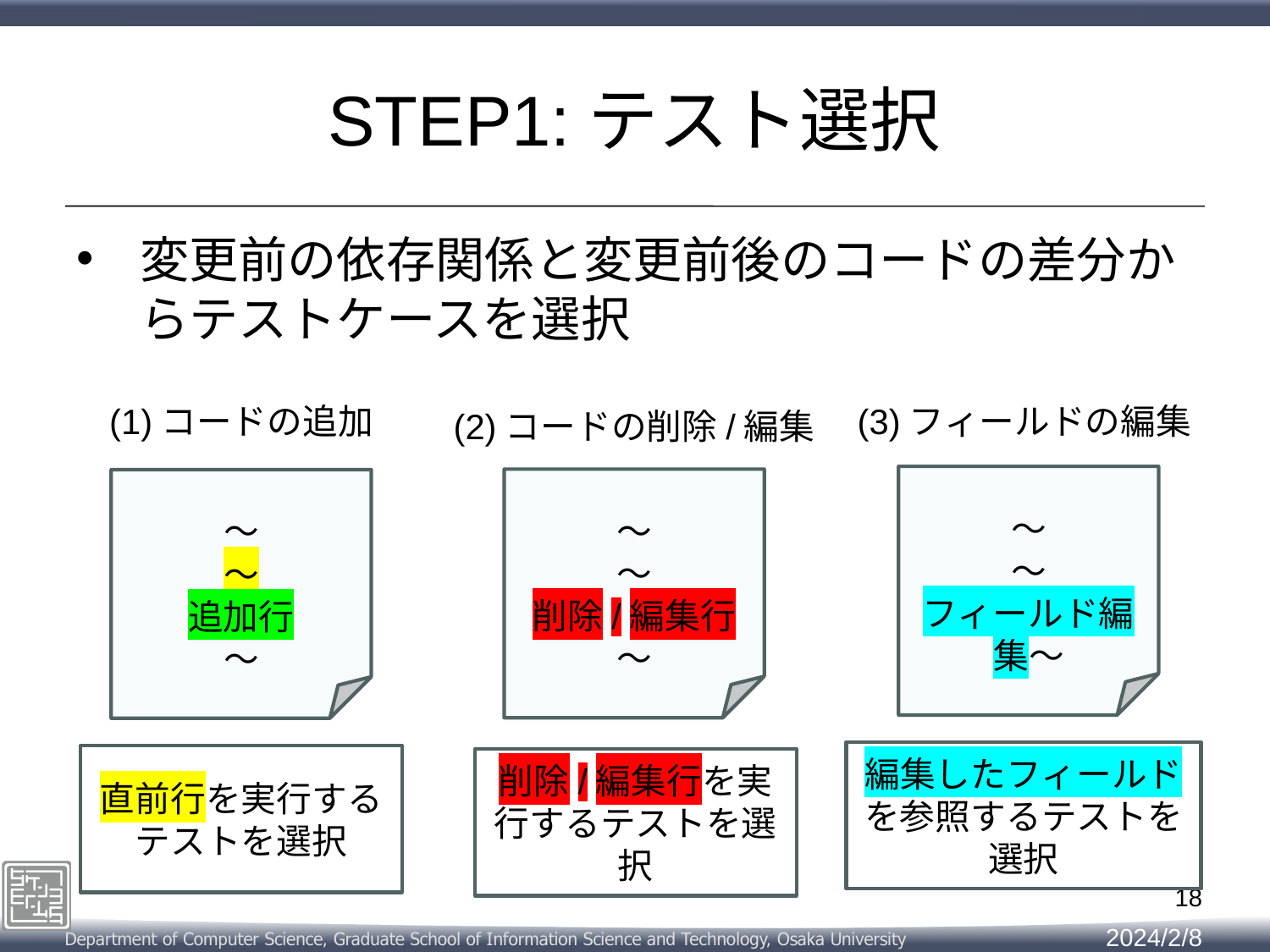

# STEP1:テスト選択
変更前の依存関係と変更前後のコードの差分からテストケースを選択

(1)コードの追加
(3)フィールドの編集
(2)コードの削除/編集

〜
〜
フィールド編集〜

〜
〜
削除/編集行
〜

〜
〜
追加行
〜
編集したフィールドを参照するテストを選択
直前行を実行する
テストを選択
削除/編集行を実行するテストを選択
18
2024/2/8